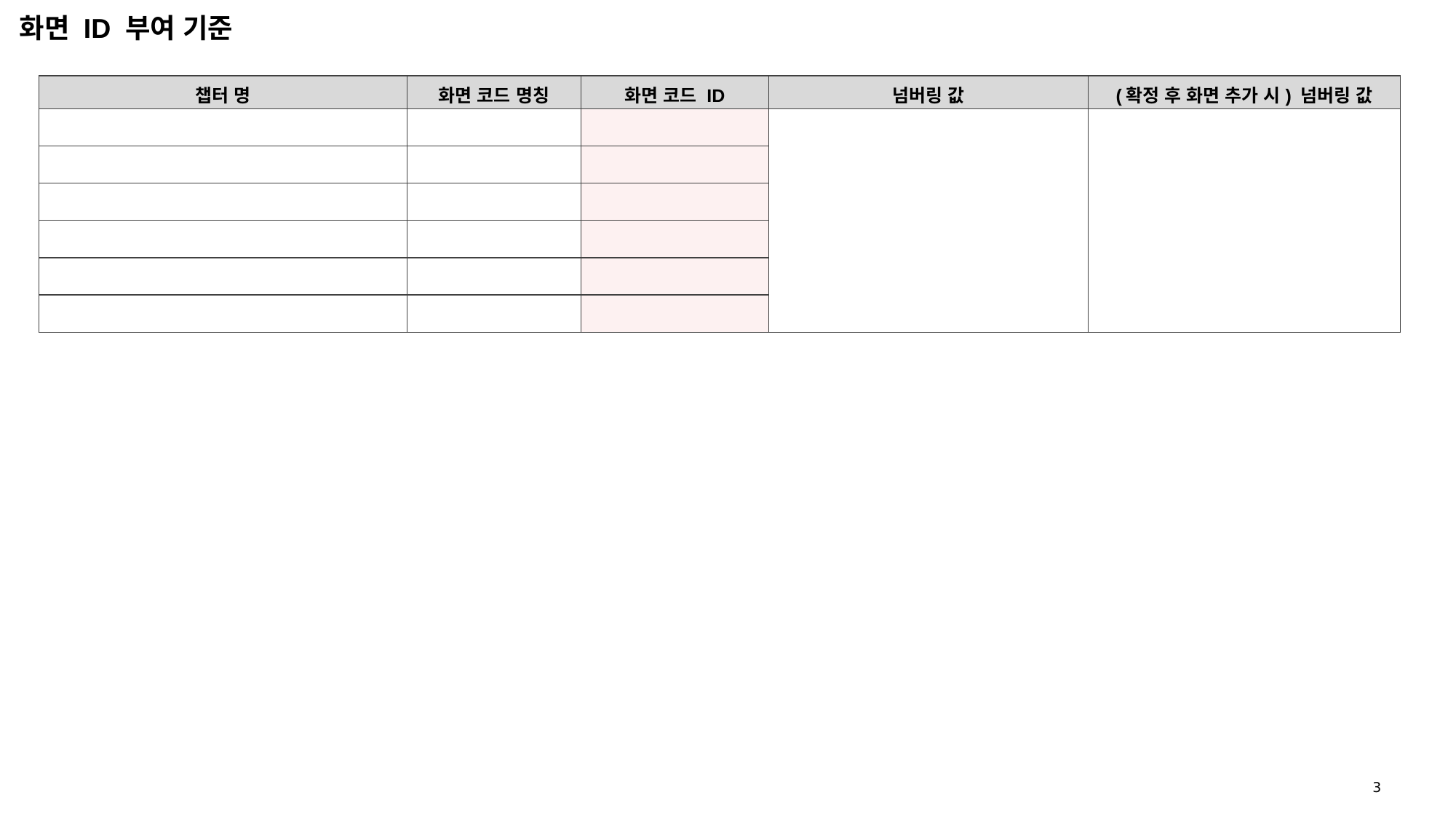

화면 ID 부여 기준
| 챕터 명 | 화면 코드 명칭 | 화면 코드 ID | 넘버링 값 | (확정 후 화면 추가 시) 넘버링 값 |
| --- | --- | --- | --- | --- |
|  |  |  |  |  |
|  |  |  |  |  |
|  |  |  |  |  |
|  |  |  |  |  |
|  |  |  |  |  |
|  |  |  |  |  |